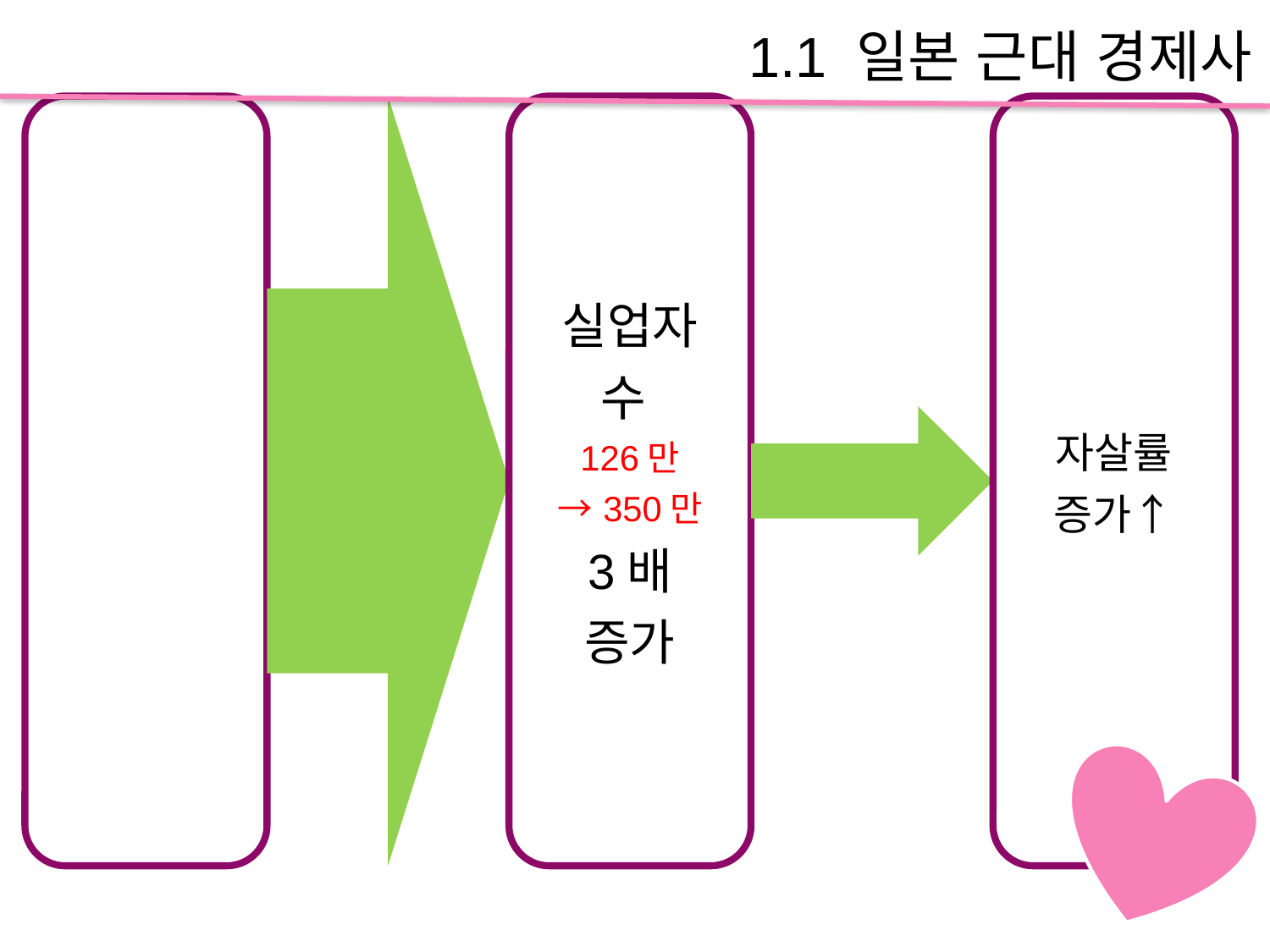

1.1 일본 근대 경제사
실업자 수
126만→350만
3배 증가
자살률 증가↑